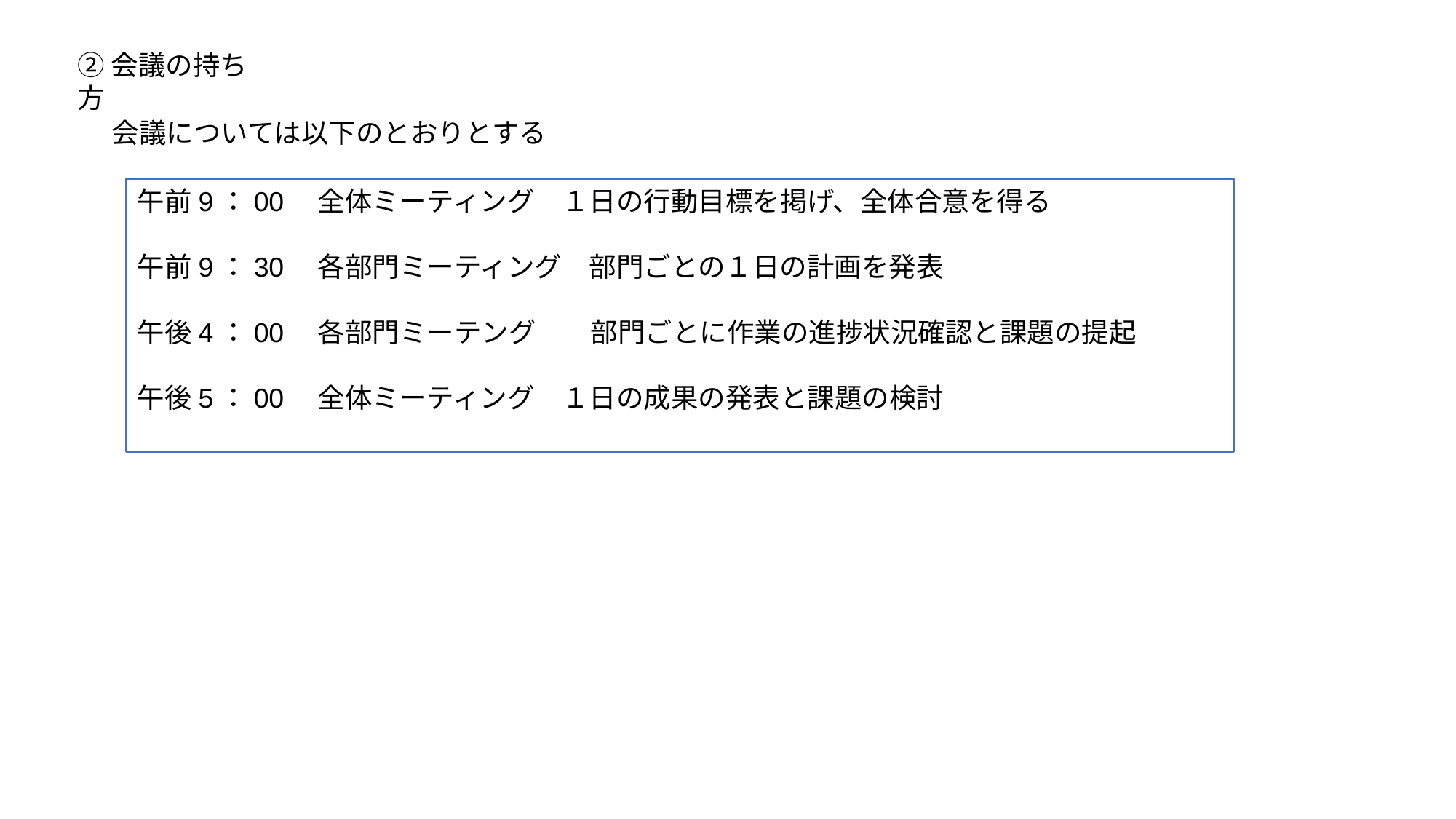

②会議の持ち方
会議については以下のとおりとする
午前9：00　全体ミーティング　１日の行動目標を掲げ、全体合意を得る

午前9：30　各部門ミーティング　部門ごとの１日の計画を発表

午後4：00　各部門ミーテング　　部門ごとに作業の進捗状況確認と課題の提起

午後5：00　全体ミーティング　１日の成果の発表と課題の検討